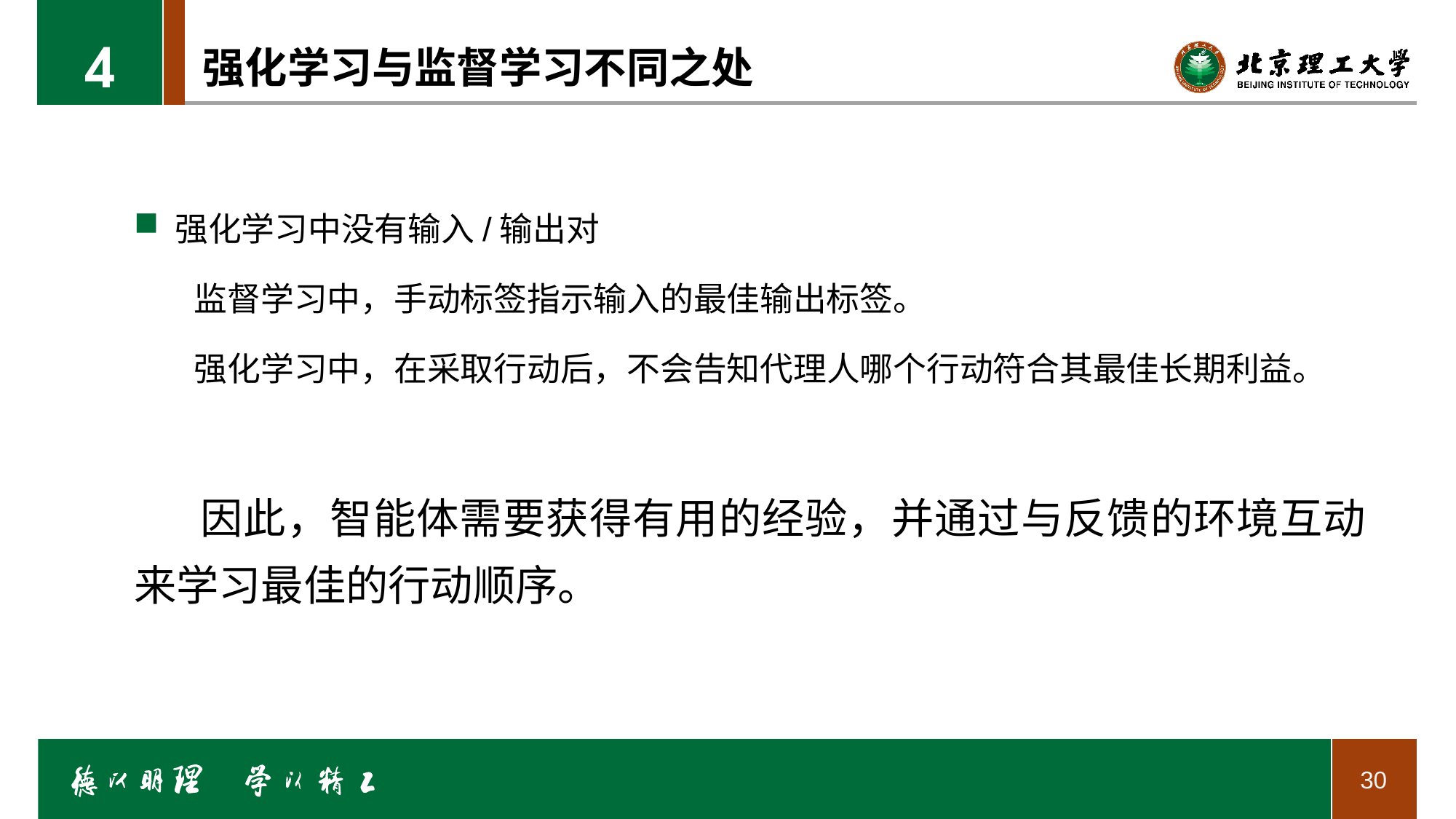

4
# 强化学习与监督学习不同之处
强化学习中没有输入/输出对
       监督学习中，手动标签指示输入的最佳输出标签。
       强化学习中，在采取行动后，不会告知代理人哪个行动符合其最佳长期利益。

       因此，智能体需要获得有用的经验，并通过与反馈的环境互动来学习最佳的行动顺序。